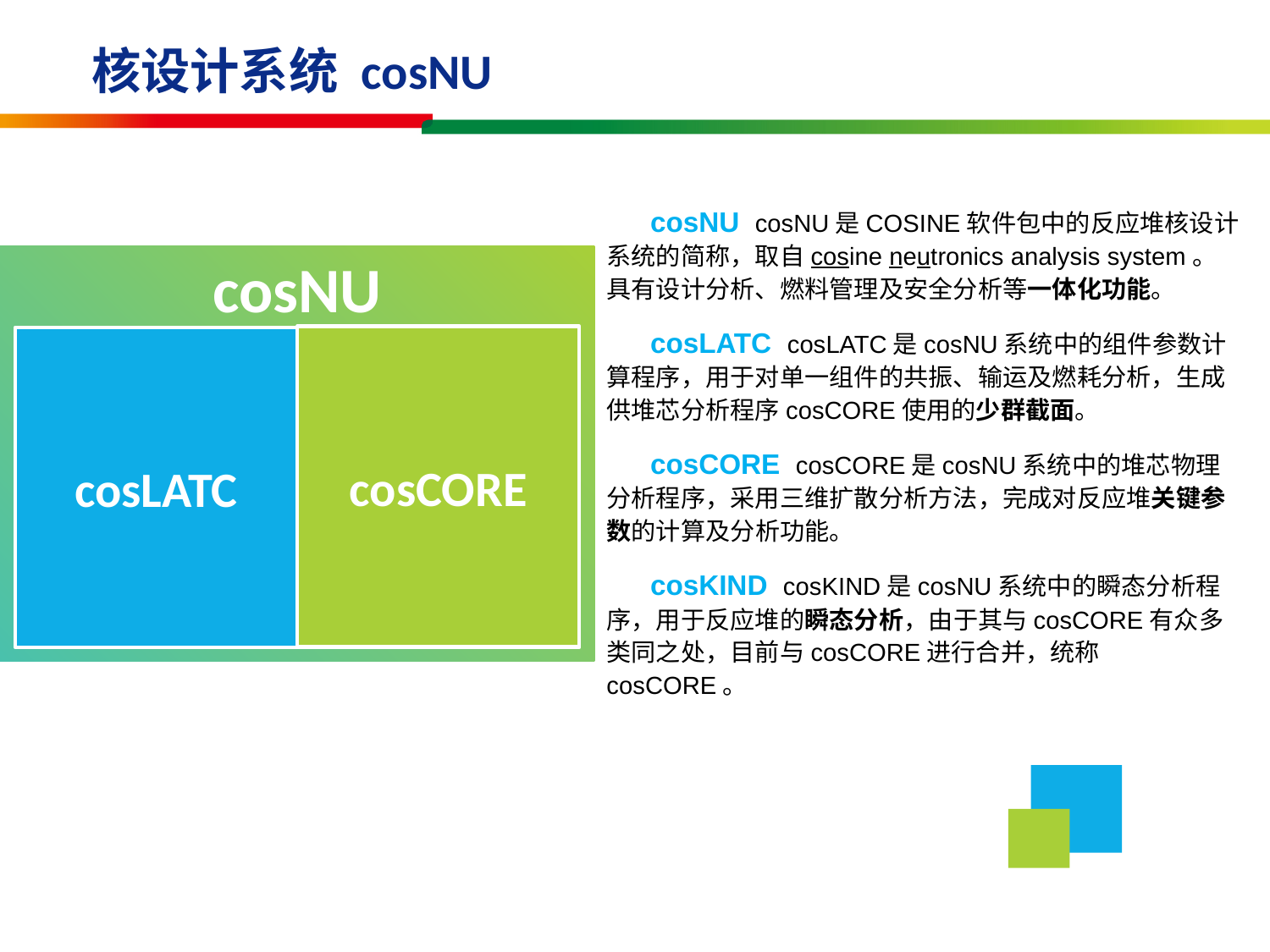

核设计系统 cosNU
cosNU  cosNU是COSINE软件包中的反应堆核设计系统的简称，取自cosine neutronics analysis system。具有设计分析、燃料管理及安全分析等一体化功能。
cosLATC  cosLATC是cosNU系统中的组件参数计算程序，用于对单一组件的共振、输运及燃耗分析，生成供堆芯分析程序cosCORE使用的少群截面。
cosCORE  cosCORE是cosNU系统中的堆芯物理分析程序，采用三维扩散分析方法，完成对反应堆关键参数的计算及分析功能。
cosKIND  cosKIND是cosNU系统中的瞬态分析程序，用于反应堆的瞬态分析，由于其与cosCORE有众多类同之处，目前与cosCORE进行合并，统称cosCORE。
cosNU

cosCORE
cosLATC
cosCORE
cosKIND